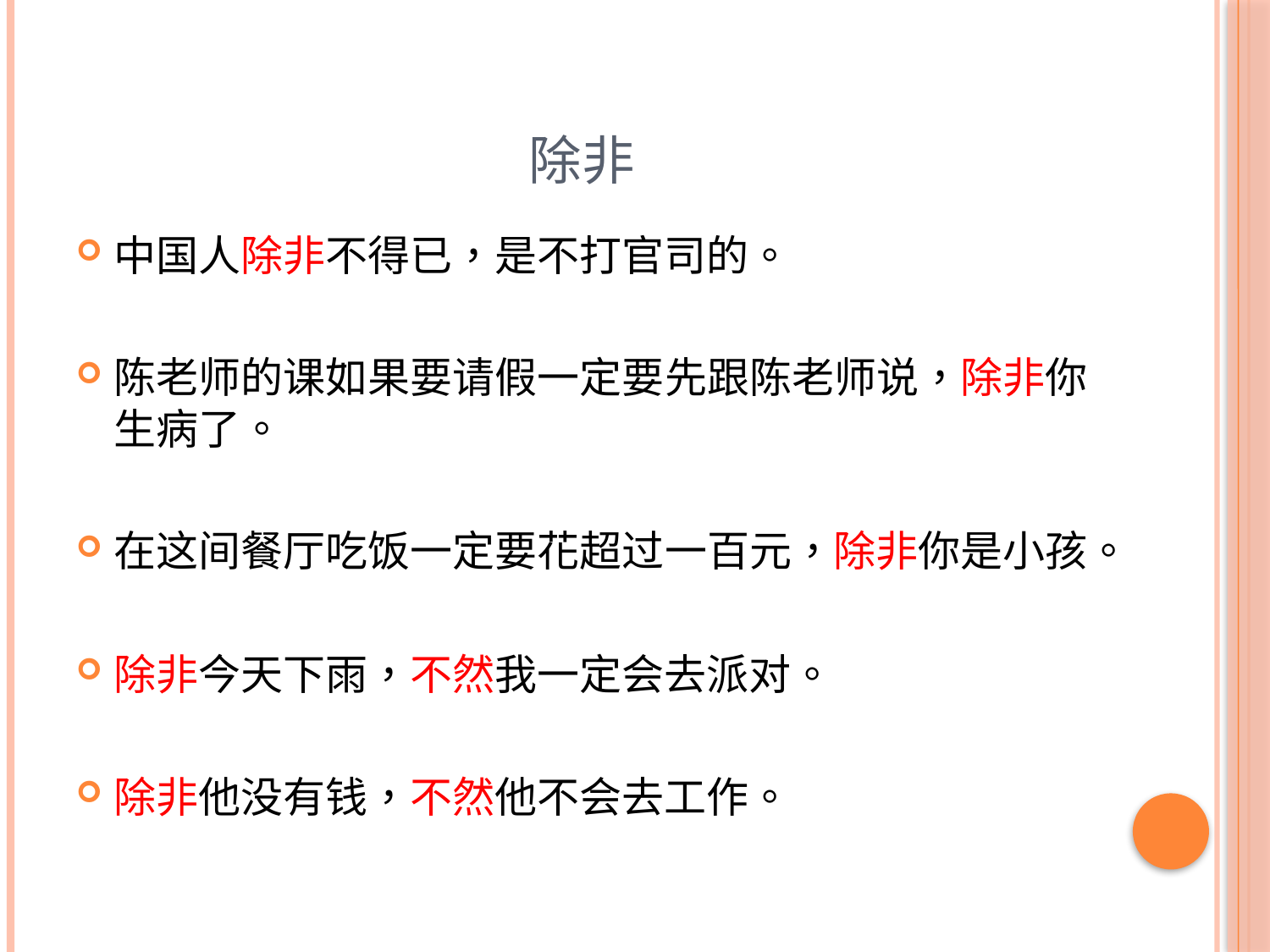

# 除非
中国人除非不得已，是不打官司的。

陈老师的课如果要请假一定要先跟陈老师说，除非你生病了。

在这间餐厅吃饭一定要花超过一百元，除非你是小孩。

除非今天下雨，不然我一定会去派对。

除非他没有钱，不然他不会去工作。